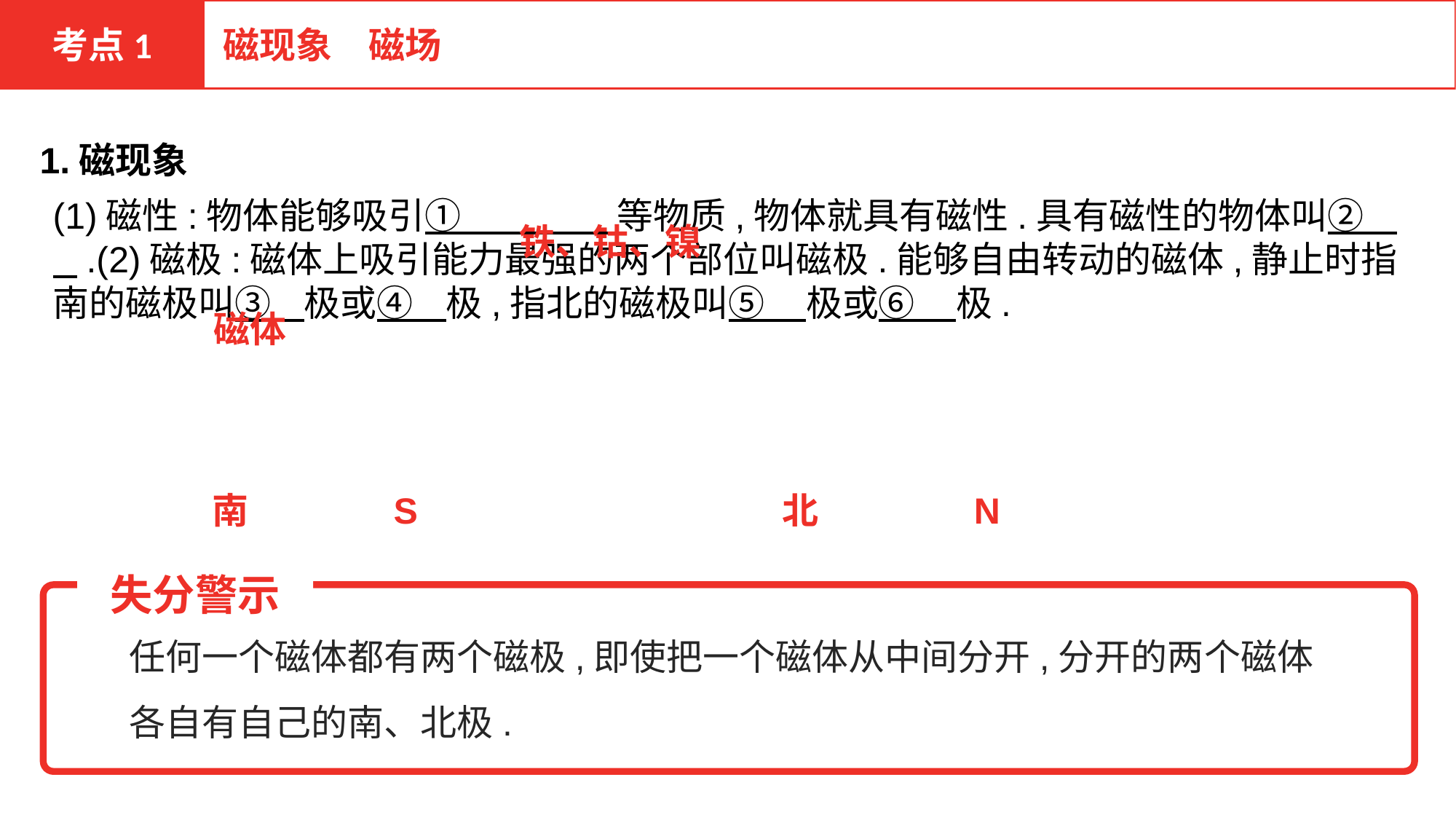

考点1
磁现象　磁场
1.磁现象
(1)磁性:物体能够吸引①                   等物质,物体就具有磁性.具有磁性的物体叫②        .(2)磁极:磁体上吸引能力最强的两个部位叫磁极.能够自由转动的磁体,静止时指南的磁极叫③    极或④    极,指北的磁极叫⑤     极或⑥     极.

铁、钴、镍
磁体
南
S
北
N
失分警示

任何一个磁体都有两个磁极,即使把一个磁体从中间分开,分开的两个磁体各自有自己的南、北极.